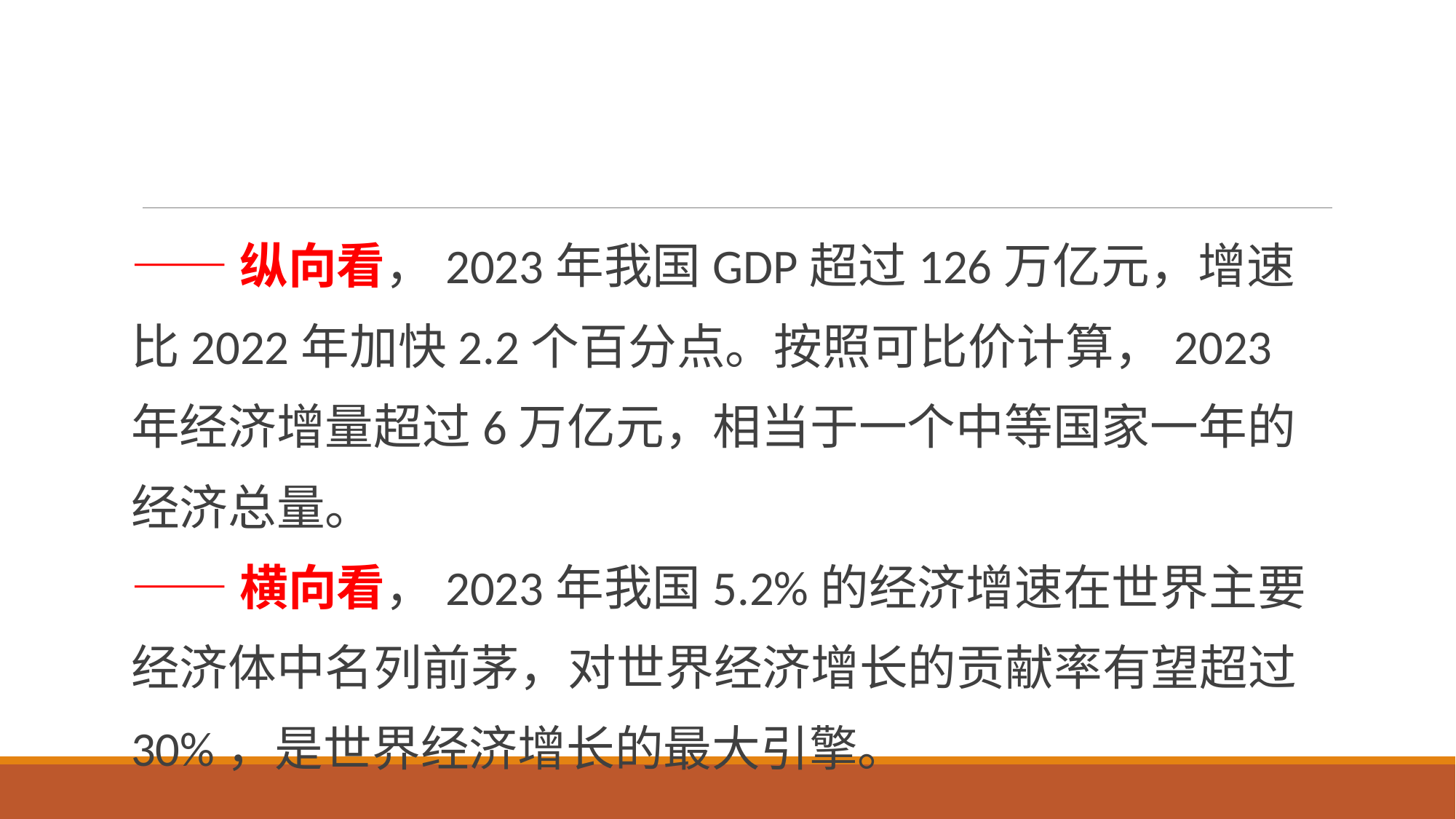

#
——纵向看，2023年我国GDP超过126万亿元，增速比2022年加快2.2个百分点。按照可比价计算，2023年经济增量超过6万亿元，相当于一个中等国家一年的经济总量。
——横向看，2023年我国5.2%的经济增速在世界主要经济体中名列前茅，对世界经济增长的贡献率有望超过30%，是世界经济增长的最大引擎。